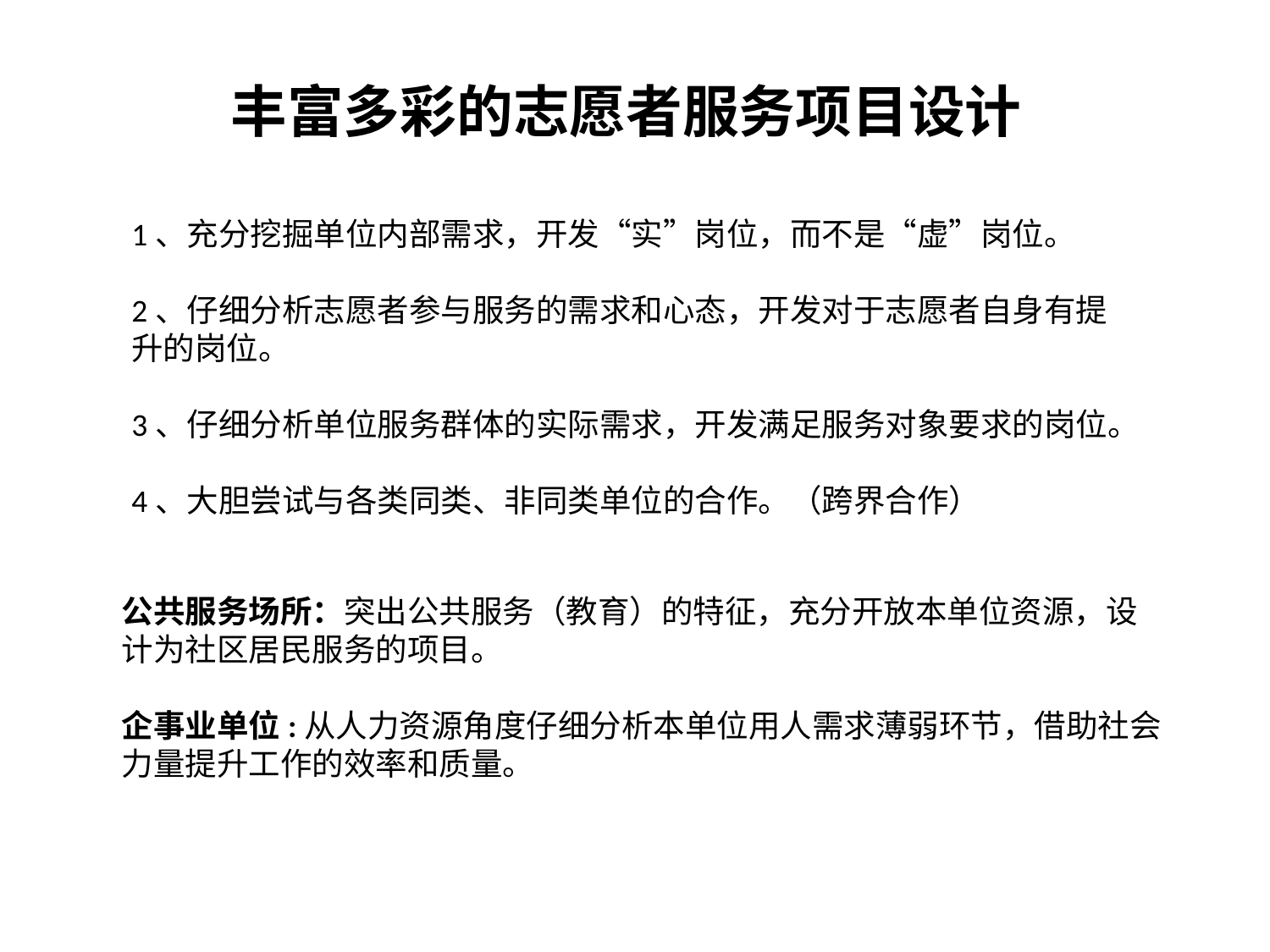

丰富多彩的志愿者服务项目设计
1、充分挖掘单位内部需求，开发“实”岗位，而不是“虚”岗位。

2、仔细分析志愿者参与服务的需求和心态，开发对于志愿者自身有提升的岗位。

3、仔细分析单位服务群体的实际需求，开发满足服务对象要求的岗位。

4、大胆尝试与各类同类、非同类单位的合作。（跨界合作）
公共服务场所：突出公共服务（教育）的特征，充分开放本单位资源，设计为社区居民服务的项目。

企事业单位:从人力资源角度仔细分析本单位用人需求薄弱环节，借助社会力量提升工作的效率和质量。